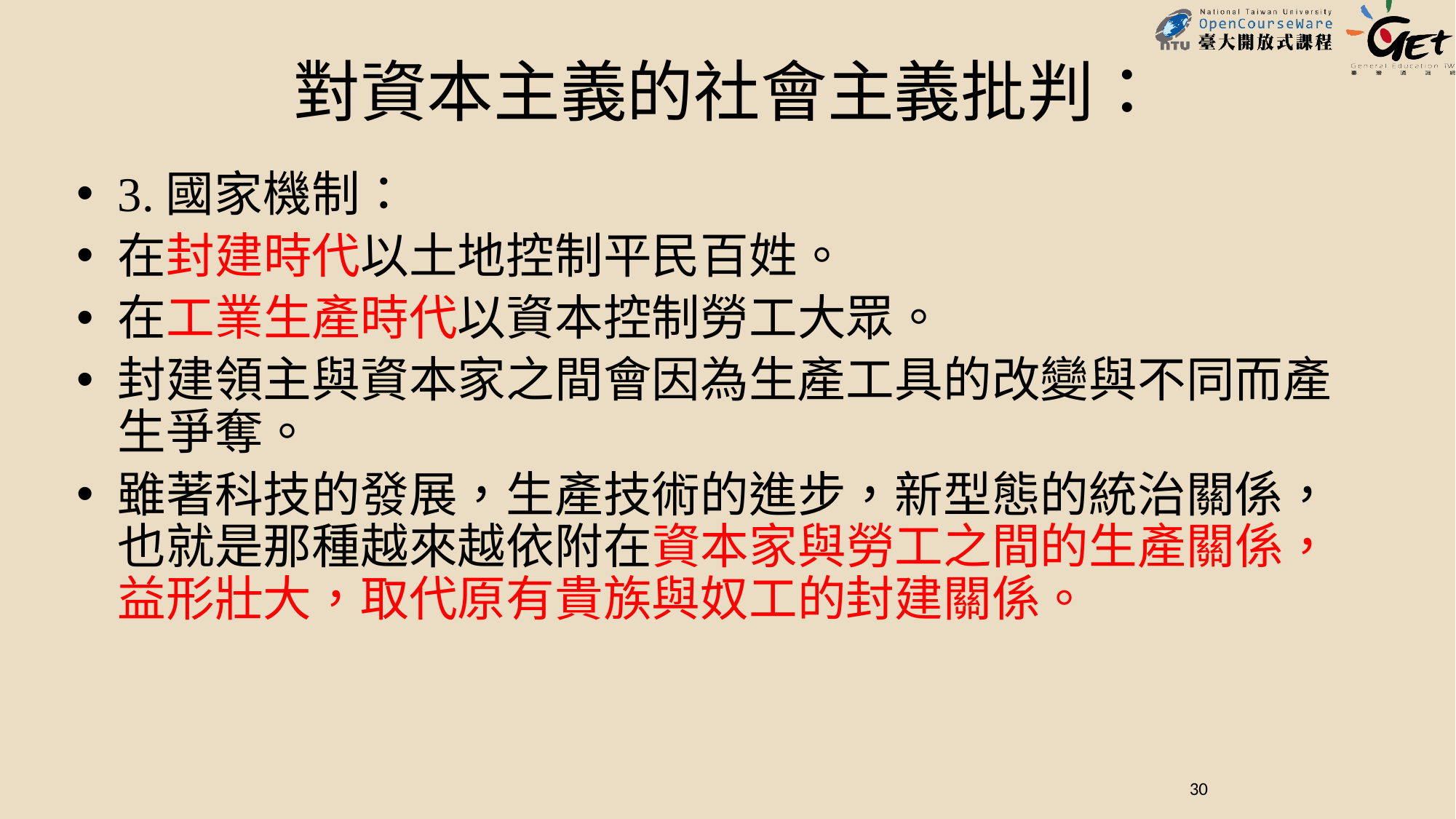

對資本主義的社會主義批判：
3.國家機制：
在封建時代以土地控制平民百姓。
在工業生產時代以資本控制勞工大眾。
封建領主與資本家之間會因為生產工具的改變與不同而產生爭奪。
雖著科技的發展，生產技術的進步，新型態的統治關係，也就是那種越來越依附在資本家與勞工之間的生產關係，益形壯大，取代原有貴族與奴工的封建關係。
30